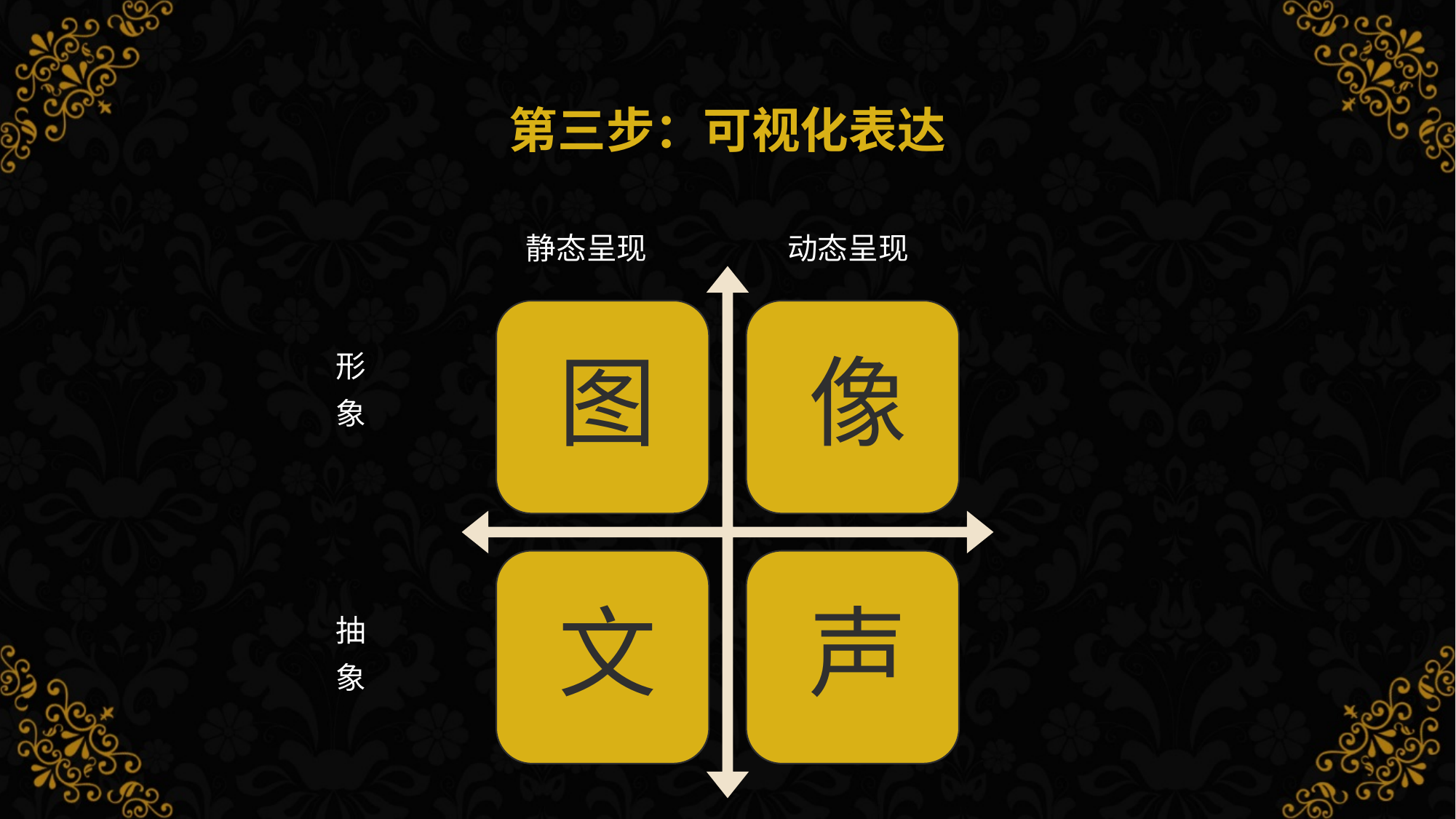

# 第三步：可视化表达
静态呈现
动态呈现
图
像
文
声
形象
抽象